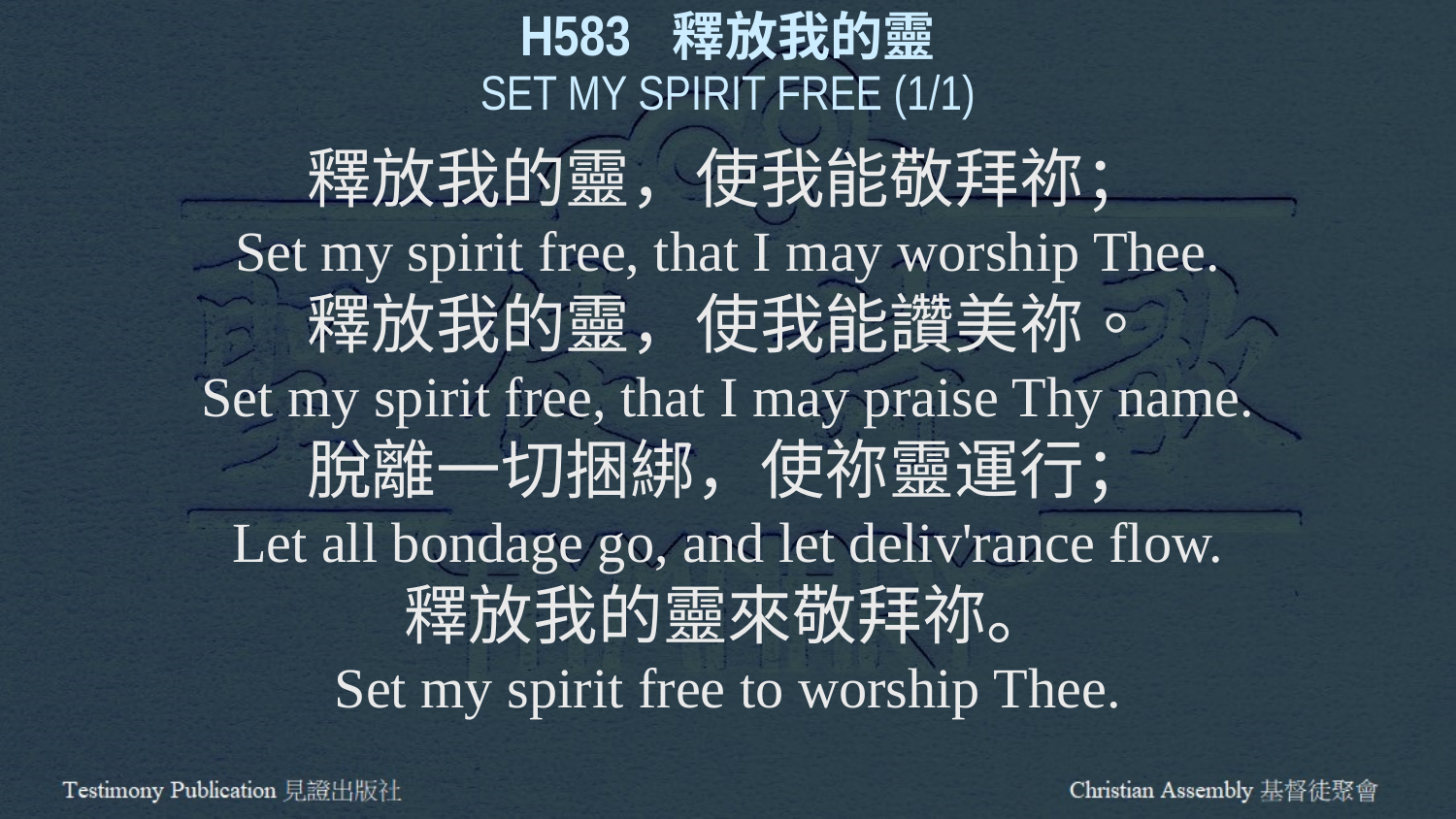

H583  釋放我的靈
SET MY SPIRIT FREE (1/1)
釋放我的靈，使我能敬拜祢；
Set my spirit free, that I may worship Thee.
釋放我的靈，使我能讚美祢。
Set my spirit free, that I may praise Thy name.
脫離一切捆綁，使祢靈運行；
Let all bondage go, and let deliv'rance flow.
釋放我的靈來敬拜祢。
Set my spirit free to worship Thee.